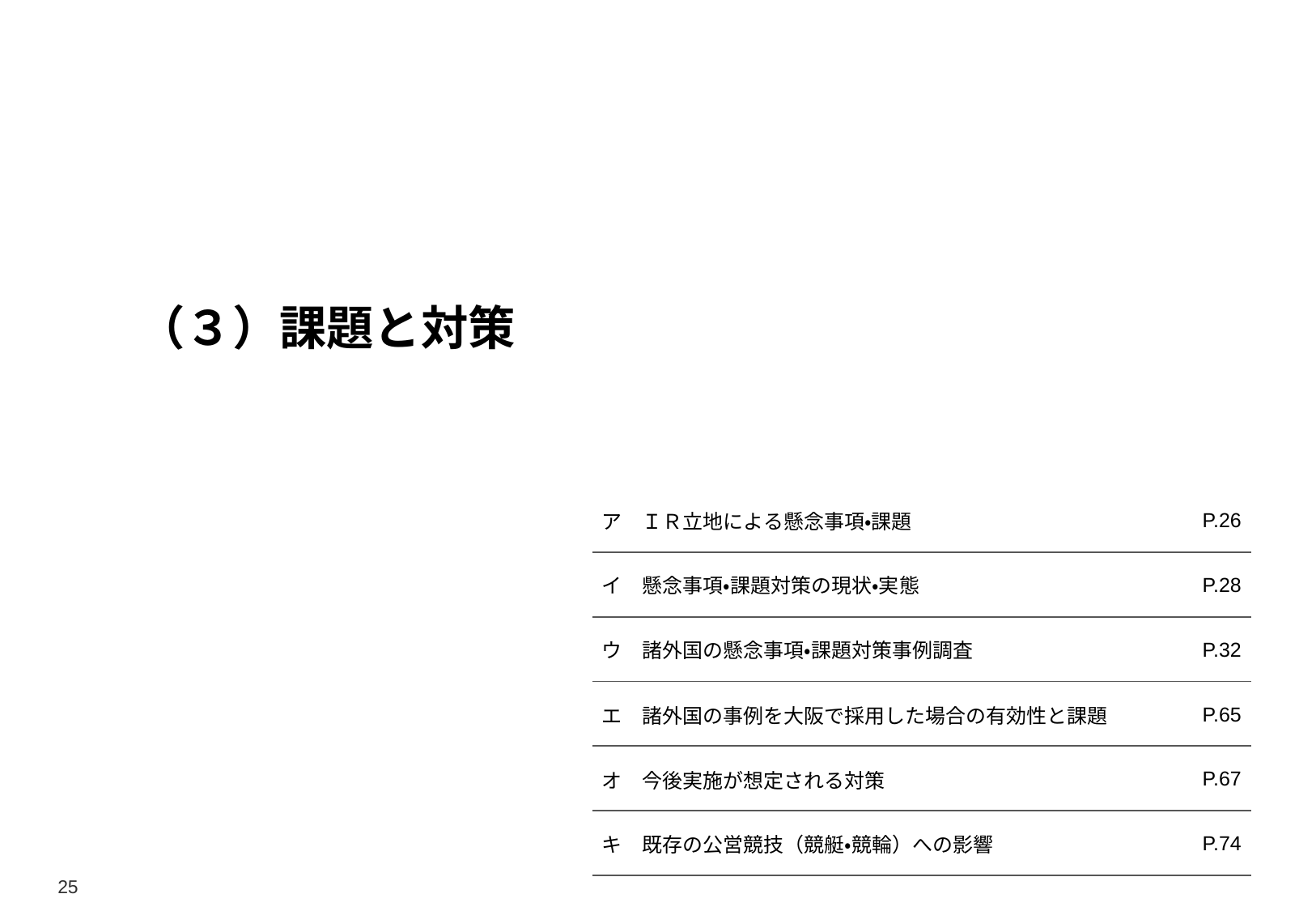

（３）課題と対策
| ア　ＩＲ立地による懸念事項・課題 | P.26 |
| --- | --- |
| イ　懸念事項・課題対策の現状・実態 | P.28 |
| ウ　諸外国の懸念事項・課題対策事例調査 | P.32 |
| エ　諸外国の事例を大阪で採用した場合の有効性と課題 | P.65 |
| オ　今後実施が想定される対策 | P.67 |
| キ　既存の公営競技（競艇・競輪）への影響 | P.74 |
25